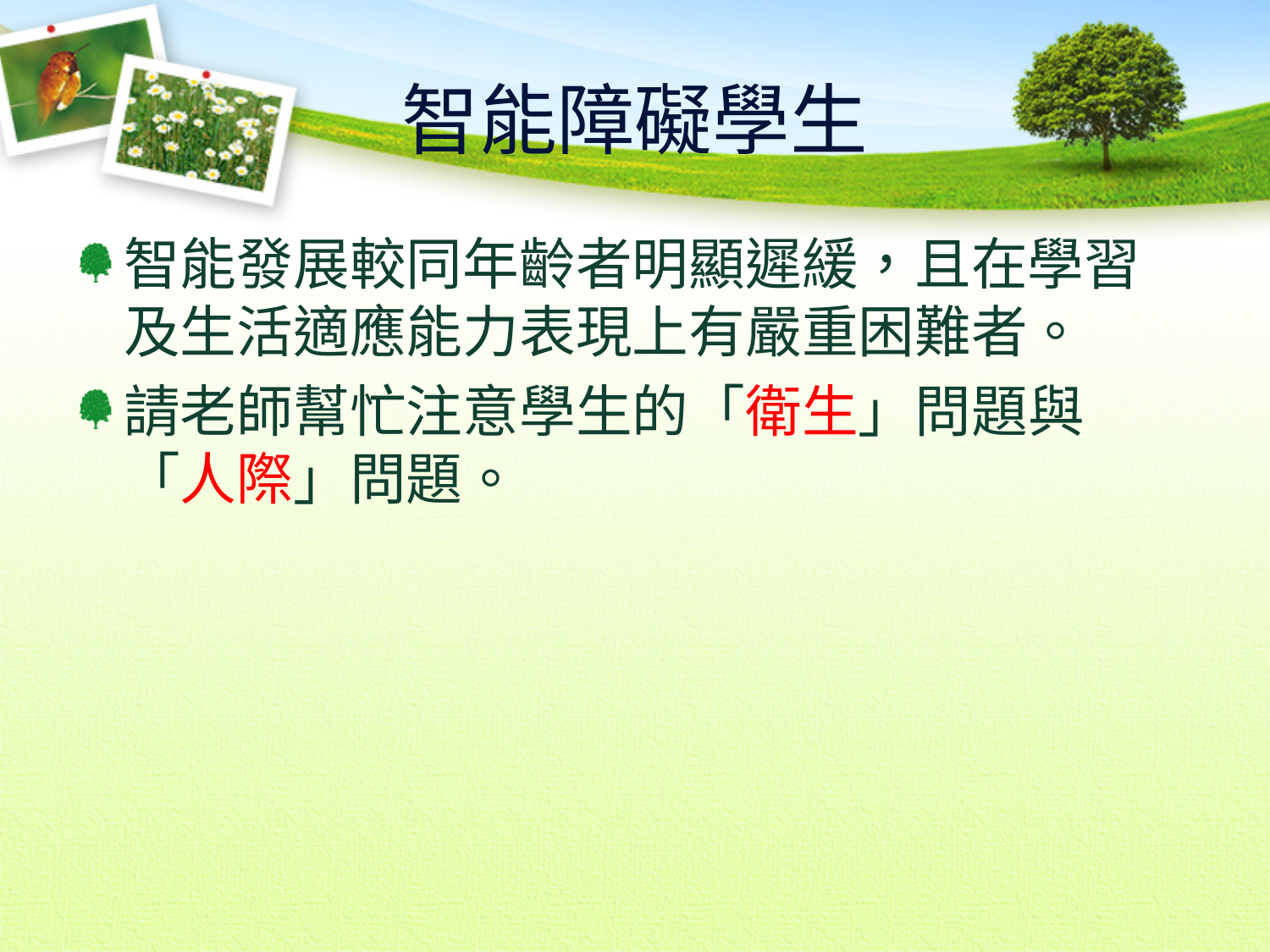

# 智能障礙學生
智能發展較同年齡者明顯遲緩，且在學習及生活適應能力表現上有嚴重困難者。
請老師幫忙注意學生的「衛生」問題與「人際」問題。